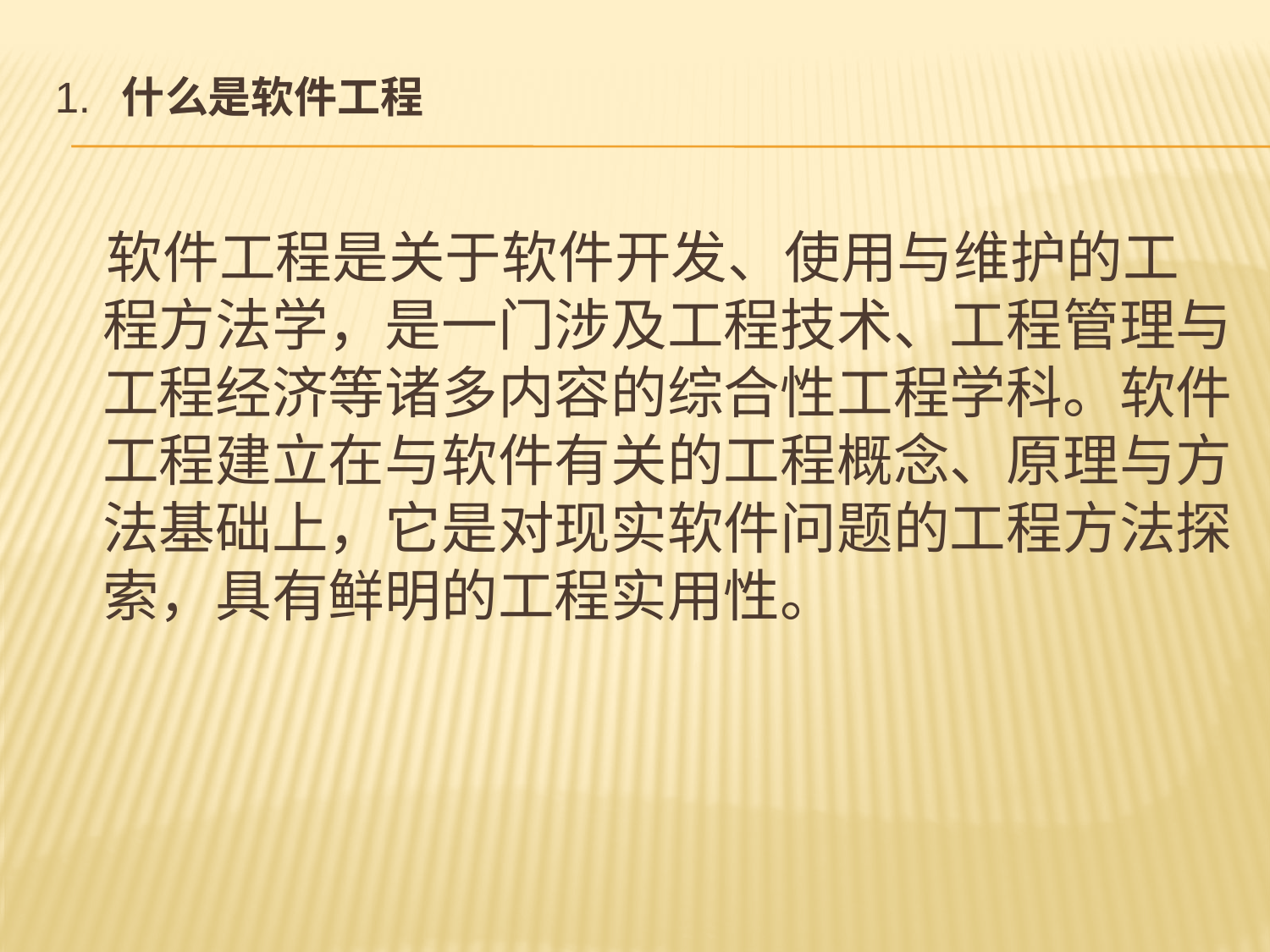

# 1.  什么是软件工程
   软件工程是关于软件开发、使用与维护的工程方法学，是一门涉及工程技术、工程管理与工程经济等诸多内容的综合性工程学科。软件工程建立在与软件有关的工程概念、原理与方法基础上，它是对现实软件问题的工程方法探索，具有鲜明的工程实用性。